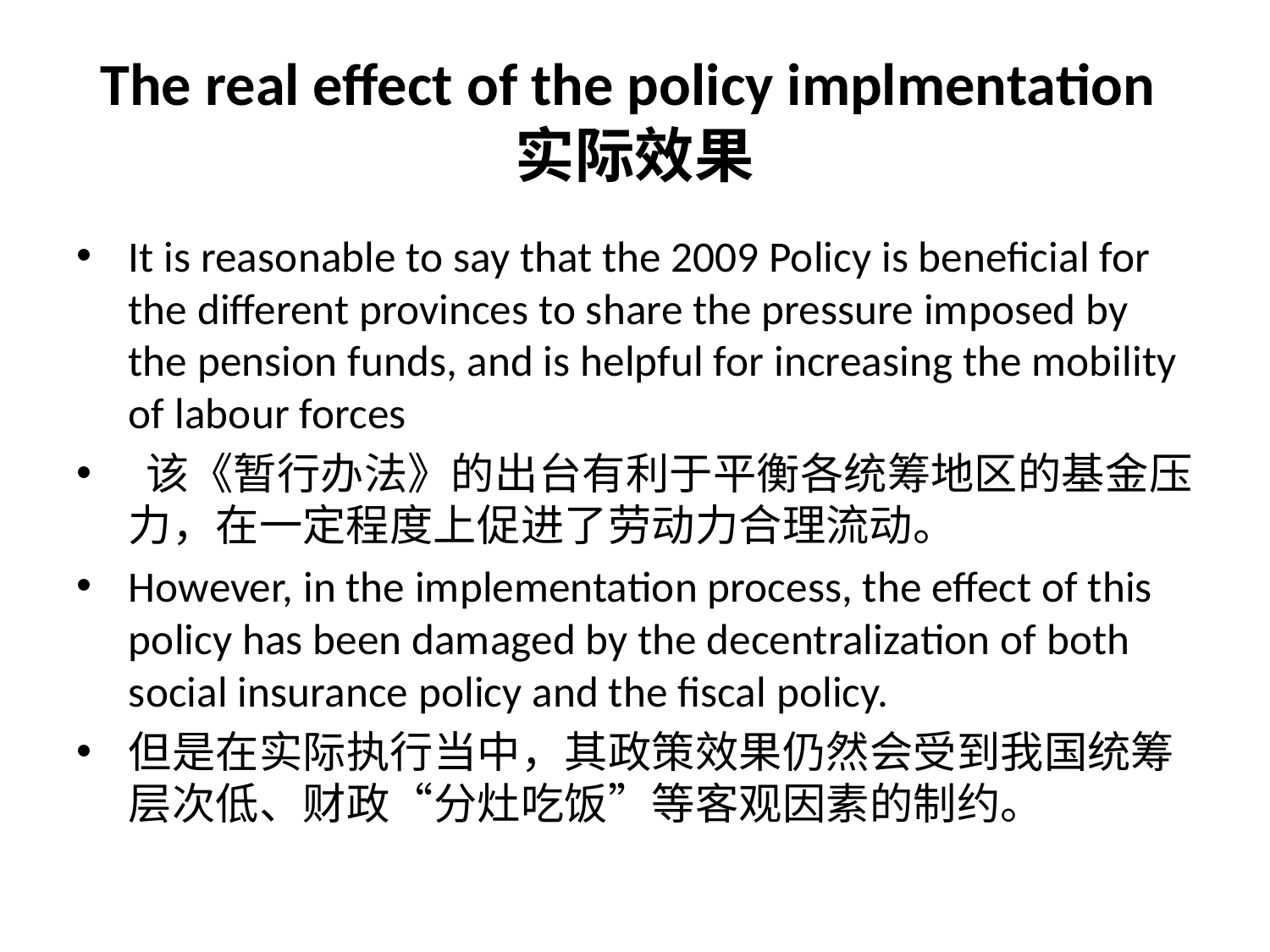

# The real effect of the policy implmentation 实际效果
It is reasonable to say that the 2009 Policy is beneficial for the different provinces to share the pressure imposed by the pension funds, and is helpful for increasing the mobility of labour forces
 该《暂行办法》的出台有利于平衡各统筹地区的基金压力，在一定程度上促进了劳动力合理流动。
However, in the implementation process, the effect of this policy has been damaged by the decentralization of both social insurance policy and the fiscal policy.
但是在实际执行当中，其政策效果仍然会受到我国统筹层次低、财政“分灶吃饭”等客观因素的制约。